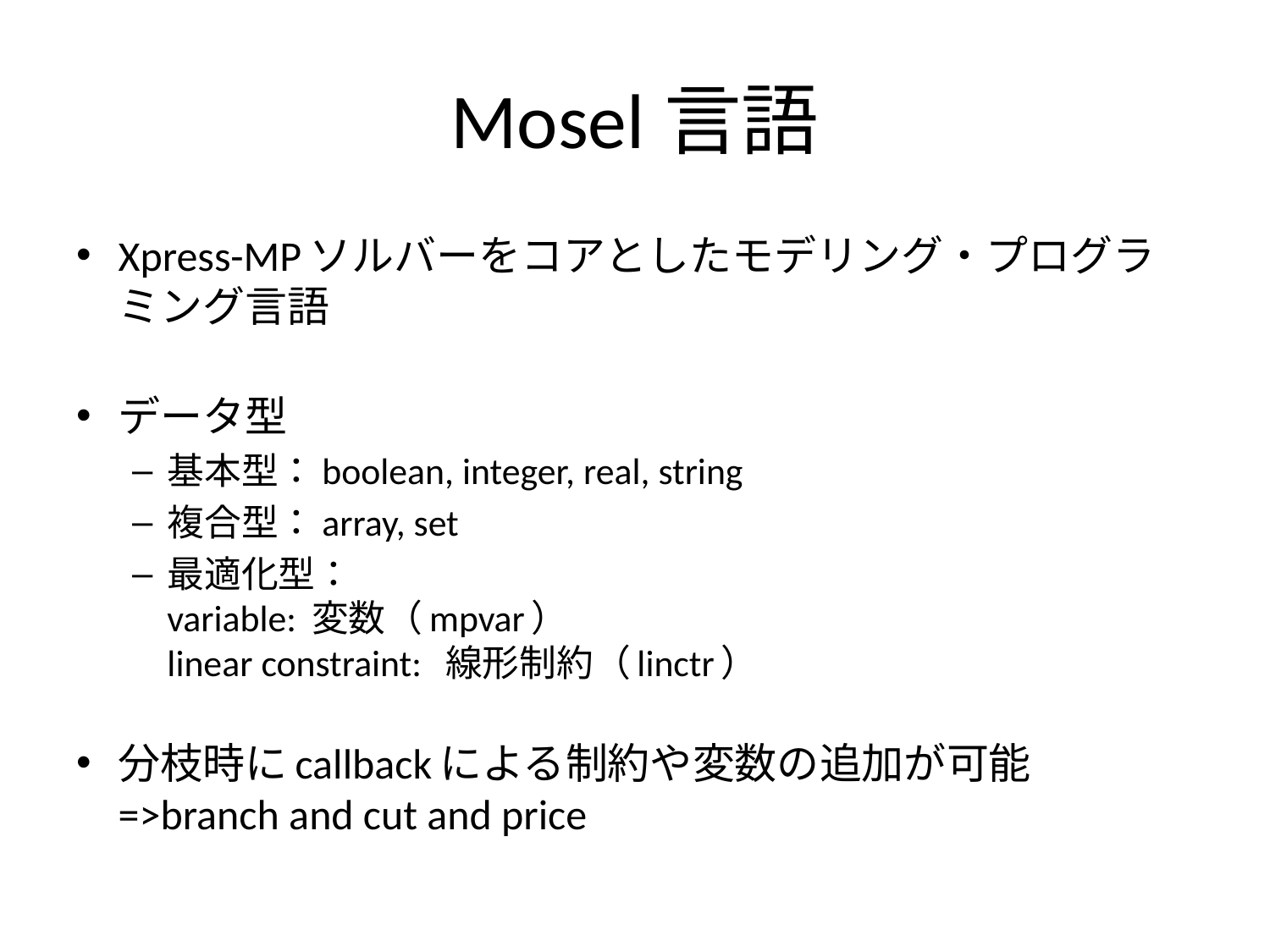

# Mosel言語
Xpress-MPソルバーをコアとしたモデリング・プログラミング言語
データ型
基本型：boolean, integer, real, string
複合型：array, set
最適化型：
variable: 変数（mpvar）
linear constraint:  線形制約（linctr）
分枝時にcallbackによる制約や変数の追加が可能 =>branch and cut and price